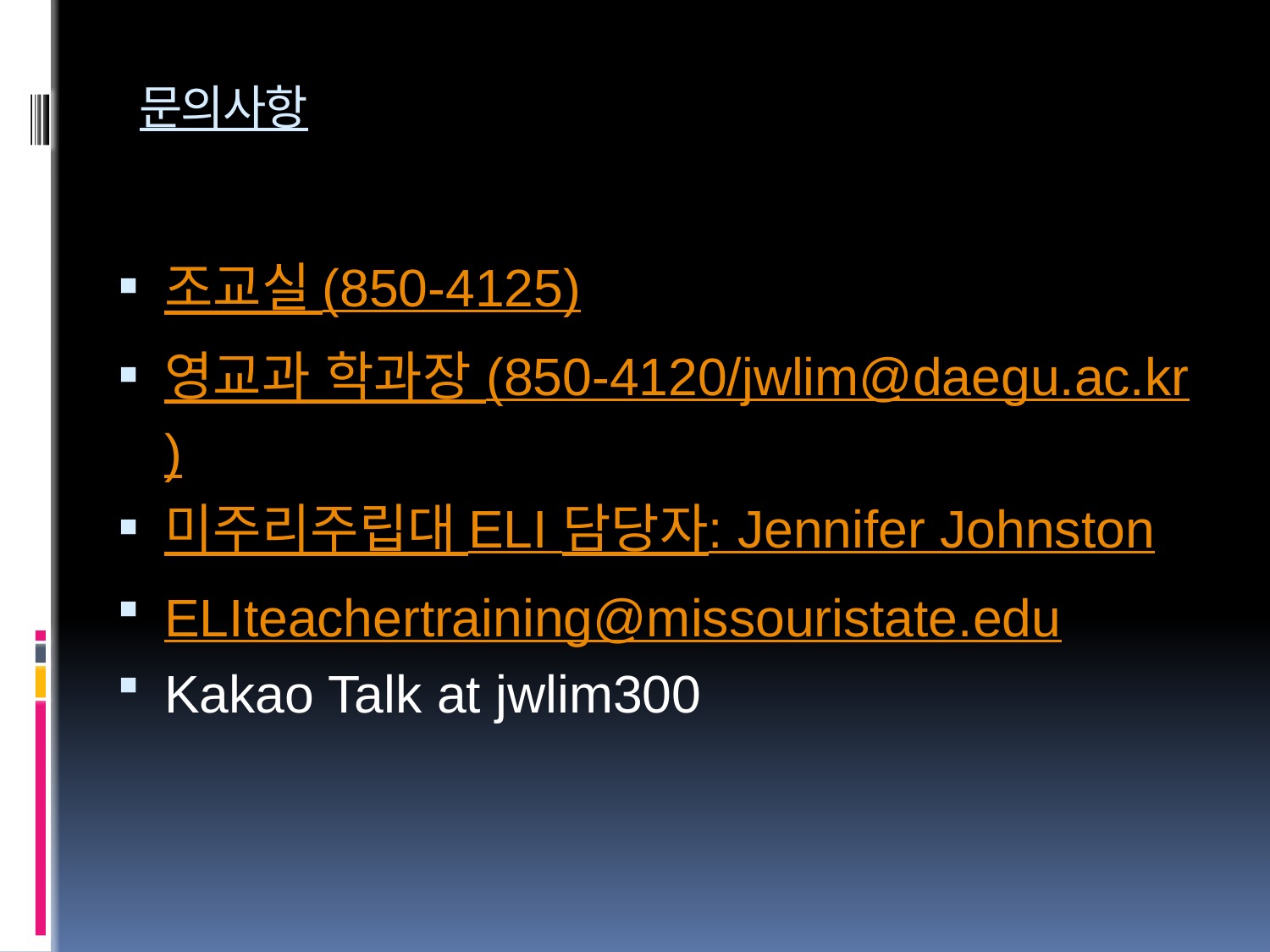

# 문의사항
조교실 (850-4125)
영교과 학과장 (850-4120/jwlim@daegu.ac.kr)
미주리주립대 ELI 담당자: Jennifer Johnston
ELIteachertraining@missouristate.edu
Kakao Talk at jwlim300